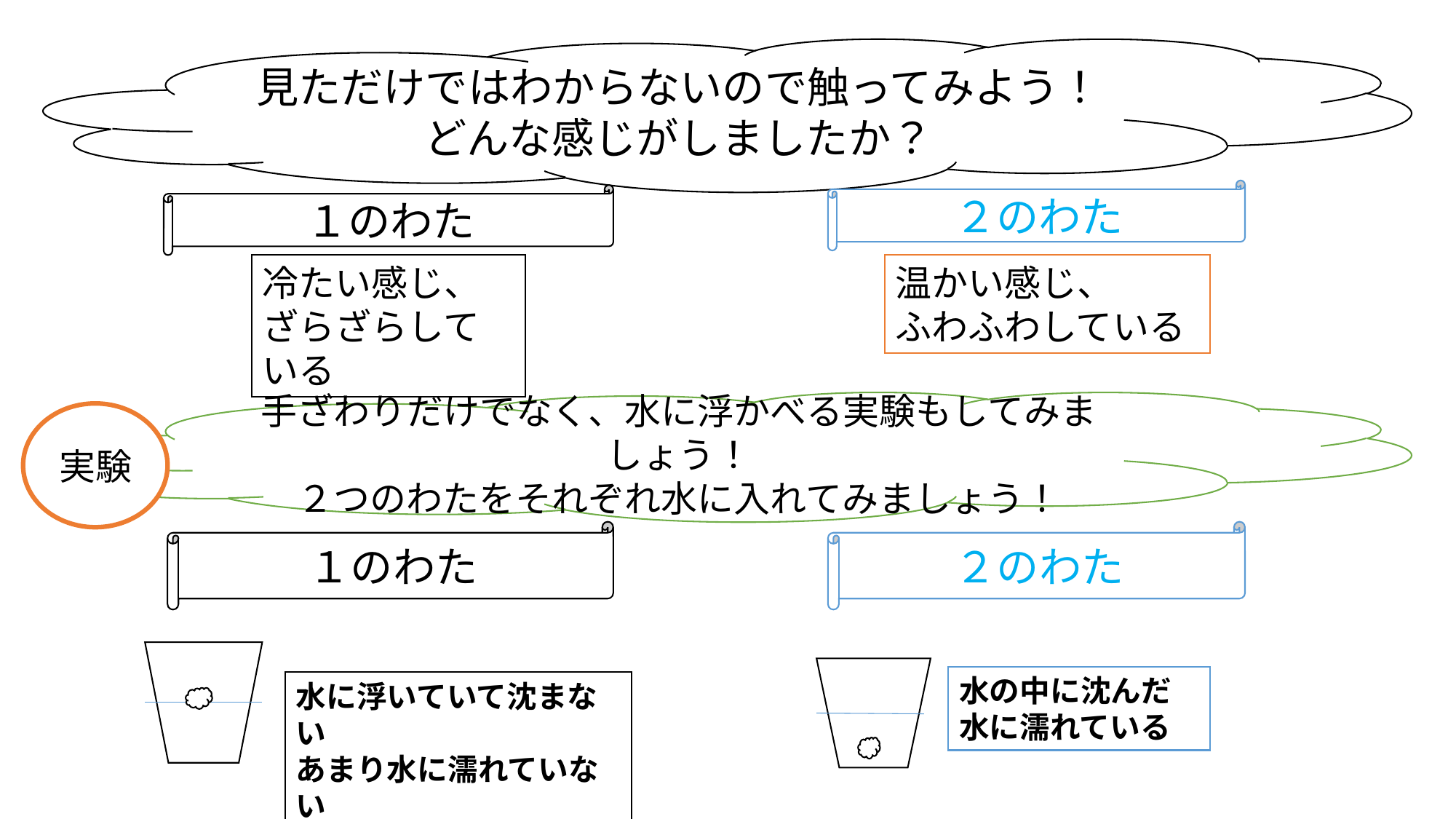

見ただけではわからないので触ってみよう！
どんな感じがしましたか？
２のわた
１のわた
温かい感じ、
ふわふわしている
冷たい感じ、
ざらざらしている
手ざわりだけでなく、水に浮かべる実験もしてみましょう！
２つのわたをそれぞれ水に入れてみましょう！
実験
２のわた
１のわた

水の中に沈んだ
水に濡れている
水に浮いていて沈まない
あまり水に濡れていない